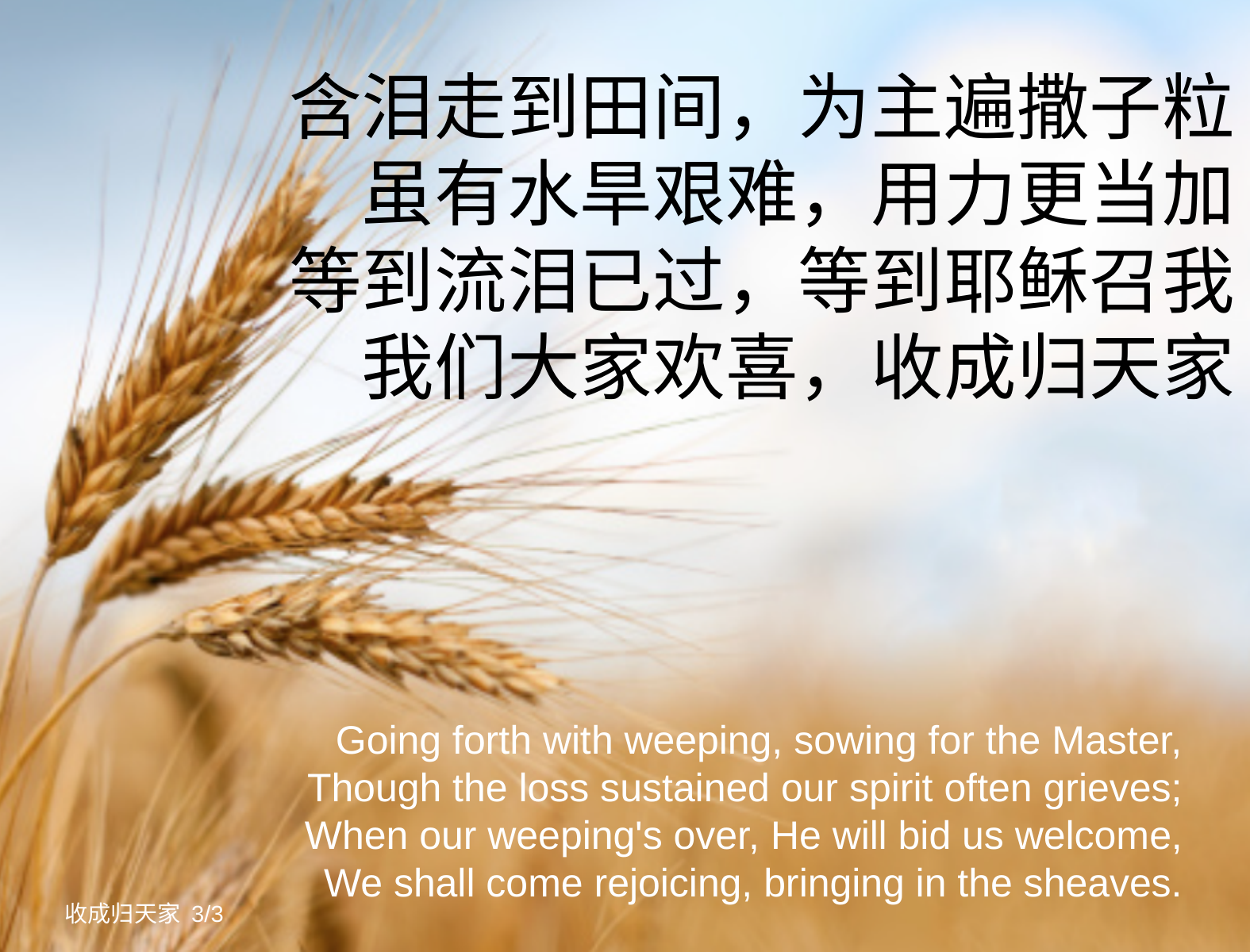

含泪走到田间，为主遍撒子粒
虽有水旱艰难，用力更当加
等到流泪已过，等到耶稣召我
我们大家欢喜，收成归天家
Going forth with weeping, sowing for the Master,
Though the loss sustained our spirit often grieves;
When our weeping's over, He will bid us welcome,
We shall come rejoicing, bringing in the sheaves.
收成归天家 3/3